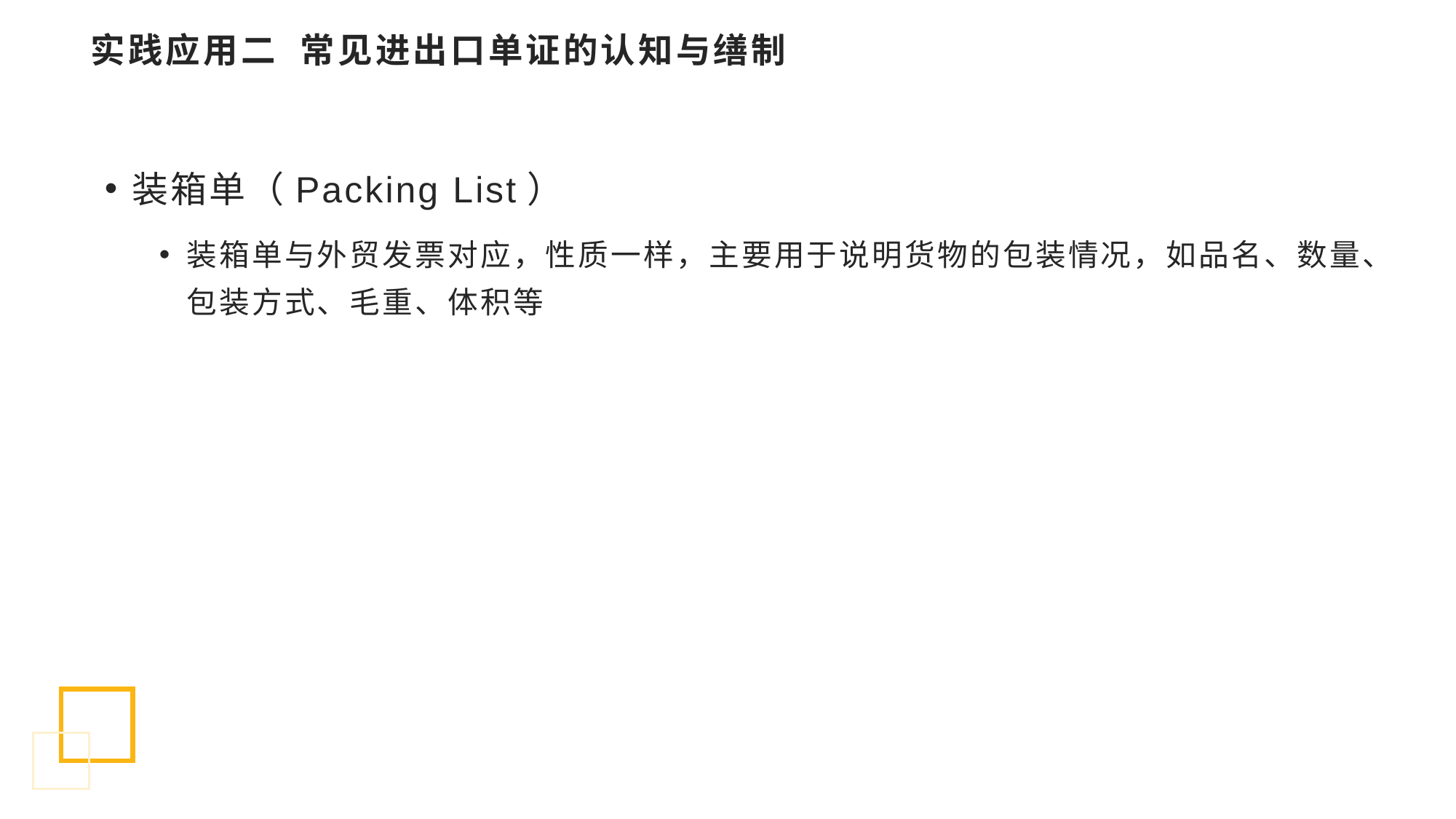

# 实践应用二  常见进出口单证的认知与缮制
装箱单（Packing List）
装箱单与外贸发票对应，性质一样，主要用于说明货物的包装情况，如品名、数量、包装方式、毛重、体积等